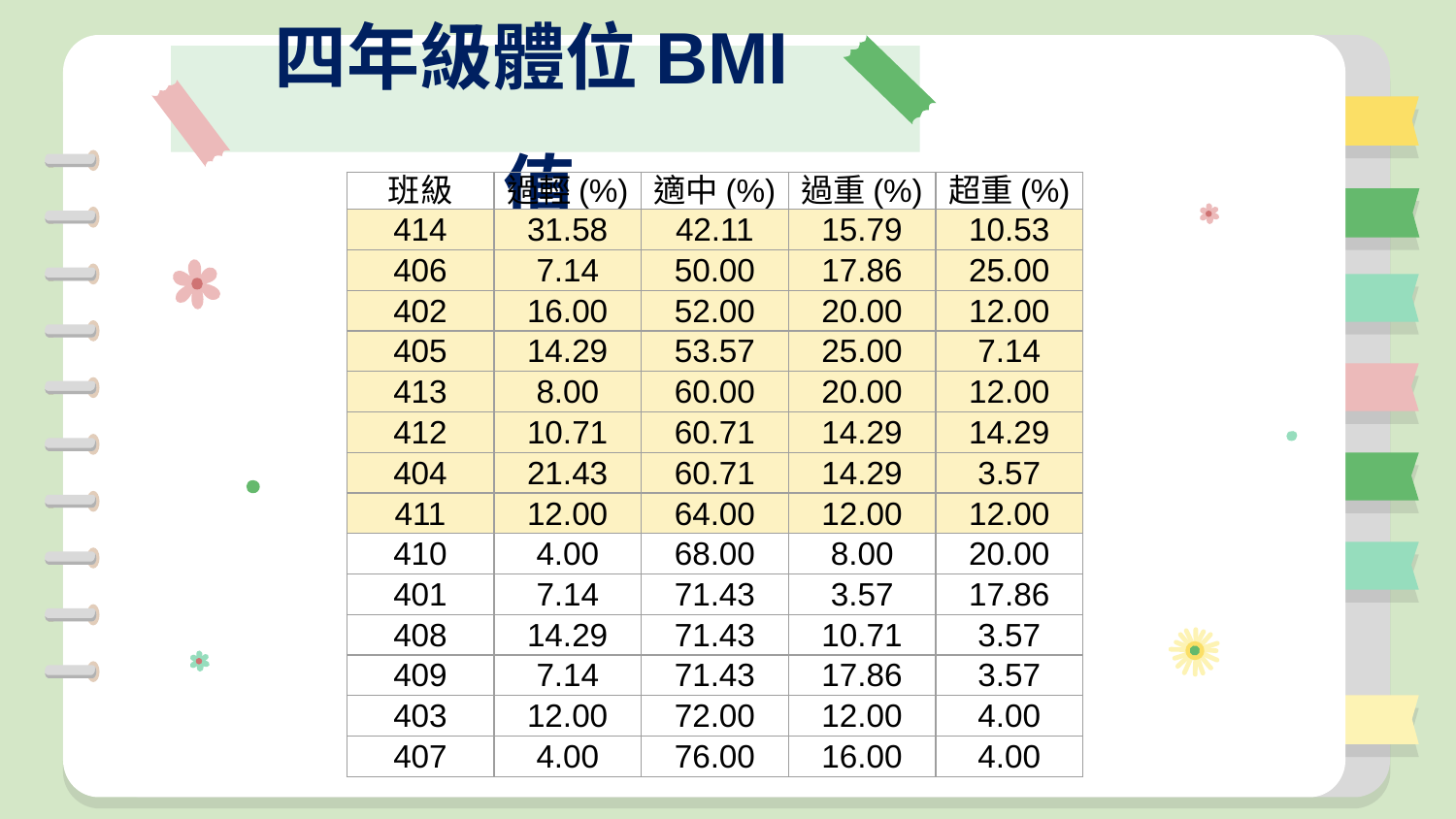

# 四年級體位BMI值

| 班級 | 過輕(%) | 適中(%) | 過重(%) | 超重(%) |
| --- | --- | --- | --- | --- |
| 414 | 31.58 | 42.11 | 15.79 | 10.53 |
| 406 | 7.14 | 50.00 | 17.86 | 25.00 |
| 402 | 16.00 | 52.00 | 20.00 | 12.00 |
| 405 | 14.29 | 53.57 | 25.00 | 7.14 |
| 413 | 8.00 | 60.00 | 20.00 | 12.00 |
| 412 | 10.71 | 60.71 | 14.29 | 14.29 |
| 404 | 21.43 | 60.71 | 14.29 | 3.57 |
| 411 | 12.00 | 64.00 | 12.00 | 12.00 |
| 410 | 4.00 | 68.00 | 8.00 | 20.00 |
| 401 | 7.14 | 71.43 | 3.57 | 17.86 |
| 408 | 14.29 | 71.43 | 10.71 | 3.57 |
| 409 | 7.14 | 71.43 | 17.86 | 3.57 |
| 403 | 12.00 | 72.00 | 12.00 | 4.00 |
| 407 | 4.00 | 76.00 | 16.00 | 4.00 |